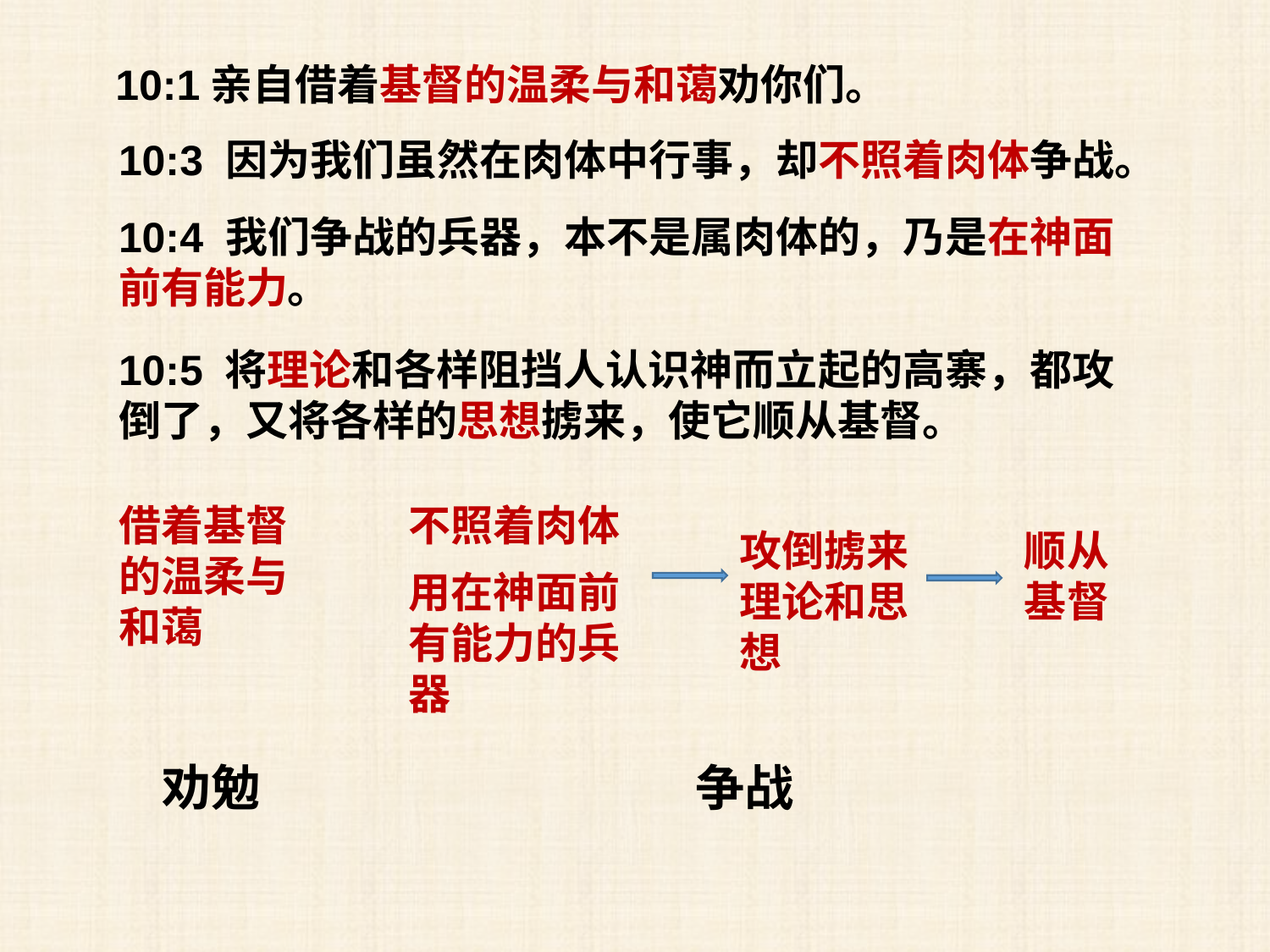

10:1亲自借着基督的温柔与和蔼劝你们。
10:3 因为我们虽然在肉体中行事，却不照着肉体争战。
10:4 我们争战的兵器，本不是属肉体的，乃是在神面前有能力。
10:5 将理论和各样阻挡人认识神而立起的高寨，都攻倒了，又将各样的思想掳来，使它顺从基督。
借着基督的温柔与和蔼
不照着肉体
攻倒掳来理论和思想
顺从基督
用在神面前有能力的兵器

劝勉
争战